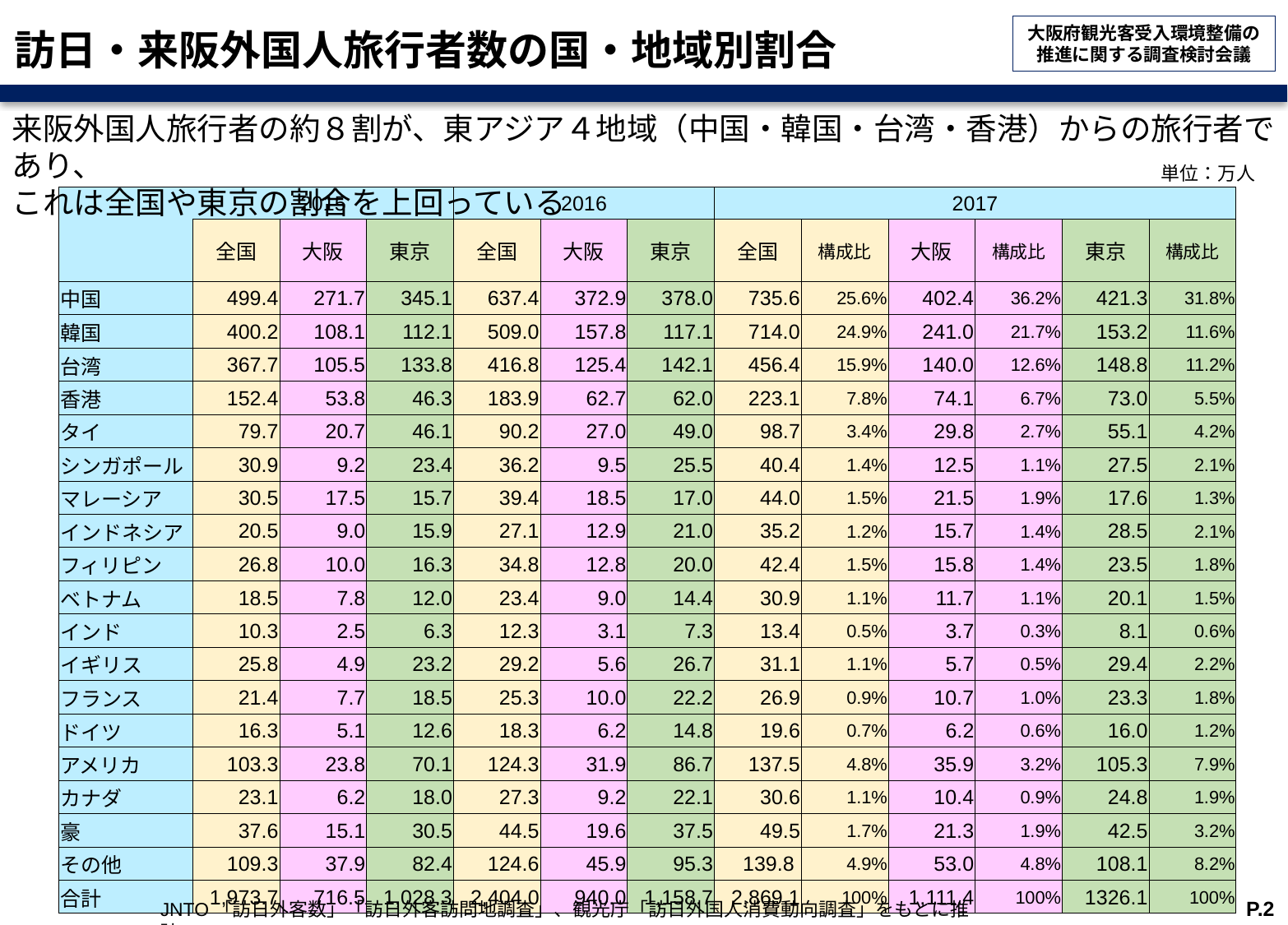

# 訪日・来阪外国人旅行者数の国・地域別割合
来阪外国人旅行者の約８割が、東アジア４地域（中国・韓国・台湾・香港）からの旅行者であり、
これは全国や東京の割合を上回っている
単位：万人
|  | 2015 |  |  | 2016 |  |  | 2017 |  |  |  |  |  |
| --- | --- | --- | --- | --- | --- | --- | --- | --- | --- | --- | --- | --- |
|  | 全国 | 大阪 | 東京 | 全国 | 大阪 | 東京 | 全国 | 構成比 | 大阪 | 構成比 | 東京 | 構成比 |
| 中国 | 499.4 | 271.7 | 345.1 | 637.4 | 372.9 | 378.0 | 735.6 | 25.6% | 402.4 | 36.2% | 421.3 | 31.8% |
| 韓国 | 400.2 | 108.1 | 112.1 | 509.0 | 157.8 | 117.1 | 714.0 | 24.9% | 241.0 | 21.7% | 153.2 | 11.6% |
| 台湾 | 367.7 | 105.5 | 133.8 | 416.8 | 125.4 | 142.1 | 456.4 | 15.9% | 140.0 | 12.6% | 148.8 | 11.2% |
| 香港 | 152.4 | 53.8 | 46.3 | 183.9 | 62.7 | 62.0 | 223.1 | 7.8% | 74.1 | 6.7% | 73.0 | 5.5% |
| タイ | 79.7 | 20.7 | 46.1 | 90.2 | 27.0 | 49.0 | 98.7 | 3.4% | 29.8 | 2.7% | 55.1 | 4.2% |
| シンガポール | 30.9 | 9.2 | 23.4 | 36.2 | 9.5 | 25.5 | 40.4 | 1.4% | 12.5 | 1.1% | 27.5 | 2.1% |
| マレーシア | 30.5 | 17.5 | 15.7 | 39.4 | 18.5 | 17.0 | 44.0 | 1.5% | 21.5 | 1.9% | 17.6 | 1.3% |
| インドネシア | 20.5 | 9.0 | 15.9 | 27.1 | 12.9 | 21.0 | 35.2 | 1.2% | 15.7 | 1.4% | 28.5 | 2.1% |
| フィリピン | 26.8 | 10.0 | 16.3 | 34.8 | 12.8 | 20.0 | 42.4 | 1.5% | 15.8 | 1.4% | 23.5 | 1.8% |
| ベトナム | 18.5 | 7.8 | 12.0 | 23.4 | 9.0 | 14.4 | 30.9 | 1.1% | 11.7 | 1.1% | 20.1 | 1.5% |
| インド | 10.3 | 2.5 | 6.3 | 12.3 | 3.1 | 7.3 | 13.4 | 0.5% | 3.7 | 0.3% | 8.1 | 0.6% |
| イギリス | 25.8 | 4.9 | 23.2 | 29.2 | 5.6 | 26.7 | 31.1 | 1.1% | 5.7 | 0.5% | 29.4 | 2.2% |
| フランス | 21.4 | 7.7 | 18.5 | 25.3 | 10.0 | 22.2 | 26.9 | 0.9% | 10.7 | 1.0% | 23.3 | 1.8% |
| ドイツ | 16.3 | 5.1 | 12.6 | 18.3 | 6.2 | 14.8 | 19.6 | 0.7% | 6.2 | 0.6% | 16.0 | 1.2% |
| アメリカ | 103.3 | 23.8 | 70.1 | 124.3 | 31.9 | 86.7 | 137.5 | 4.8% | 35.9 | 3.2% | 105.3 | 7.9% |
| カナダ | 23.1 | 6.2 | 18.0 | 27.3 | 9.2 | 22.1 | 30.6 | 1.1% | 10.4 | 0.9% | 24.8 | 1.9% |
| 豪 | 37.6 | 15.1 | 30.5 | 44.5 | 19.6 | 37.5 | 49.5 | 1.7% | 21.3 | 1.9% | 42.5 | 3.2% |
| その他 | 109.3 | 37.9 | 82.4 | 124.6 | 45.9 | 95.3 | 139.8 | 4.9% | 53.0 | 4.8% | 108.1 | 8.2% |
| 合計 | 1,973.7 | 716.5 | 1,028.3 | 2,404.0 | 940.0 | 1,158.7 | 2,869.1 | 100% | 1,111.4 | 100% | 1326.1 | 100% |
P.2
JNTO「訪日外客数」「訪日外客訪問地調査」、観光庁「訪日外国人消費動向調査」をもとに推計